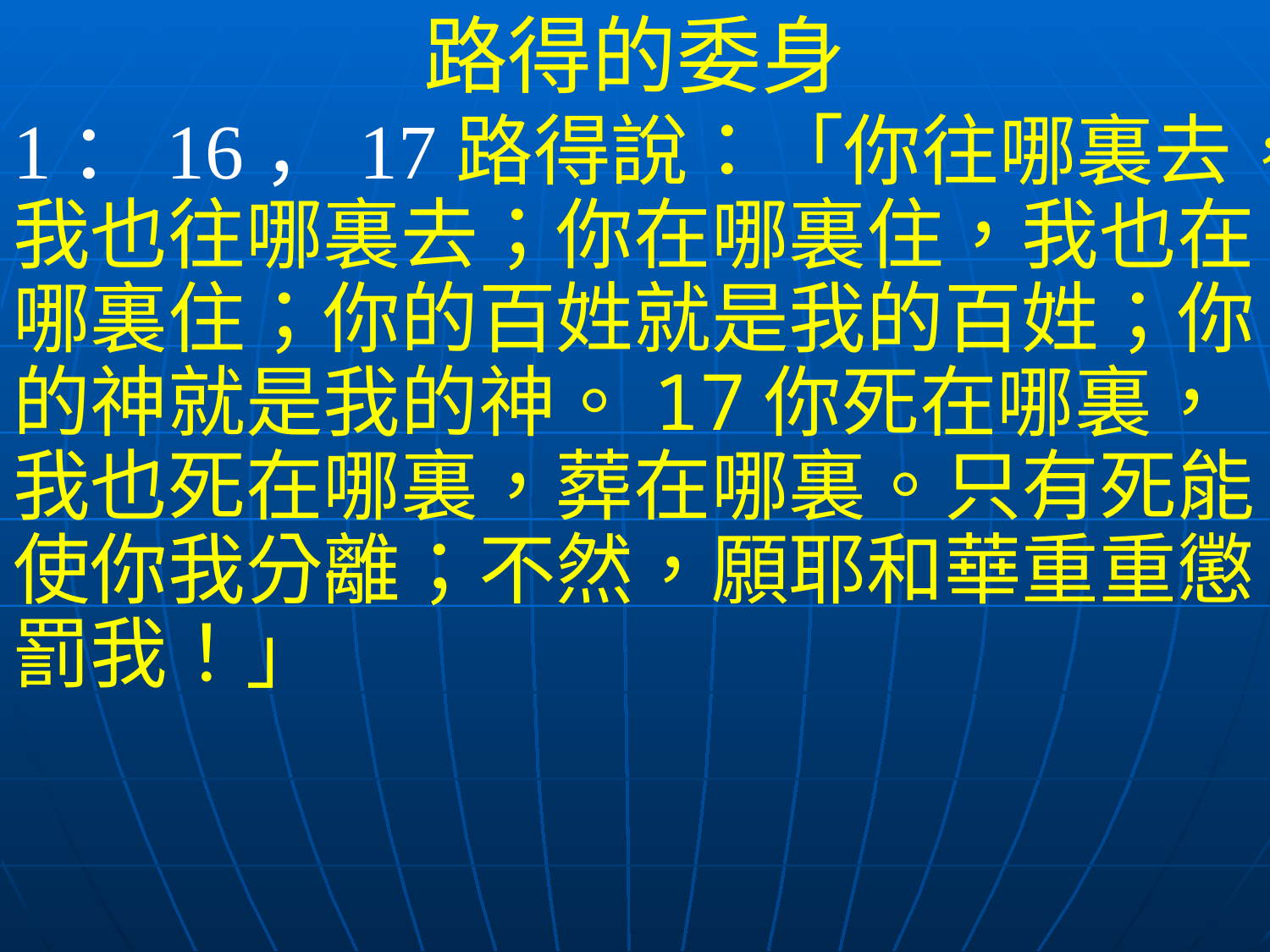

路得的委身
1：16，17路得說：「你往哪裏去，我也往哪裏去；你在哪裏住，我也在哪裏住；你的百姓就是我的百姓；你的神就是我的神。17你死在哪裏，我也死在哪裏，葬在哪裏。只有死能使你我分離；不然，願耶和華重重懲罰我！」